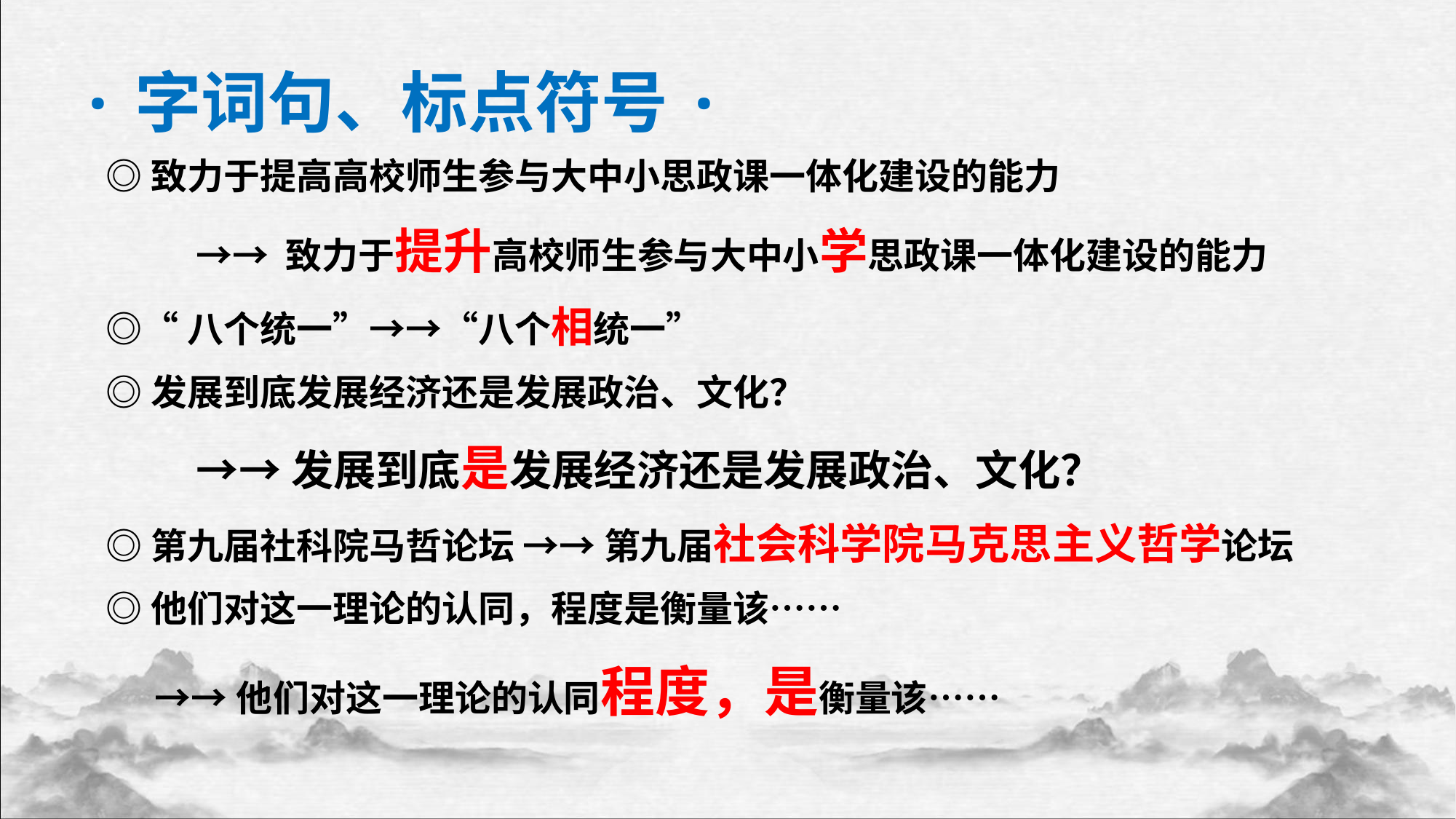

·字词句、标点符号·
◎致力于提高高校师生参与大中小思政课一体化建设的能力
           →→ 致力于提升高校师生参与大中小学思政课一体化建设的能力
◎“八个统一”→→“八个相统一”
◎发展到底发展经济还是发展政治、文化？
          →→发展到底是发展经济还是发展政治、文化？
◎第九届社科院马哲论坛 →→ 第九届社会科学院马克思主义哲学论坛
◎他们对这一理论的认同，程度是衡量该……
      →→他们对这一理论的认同程度，是衡量该……